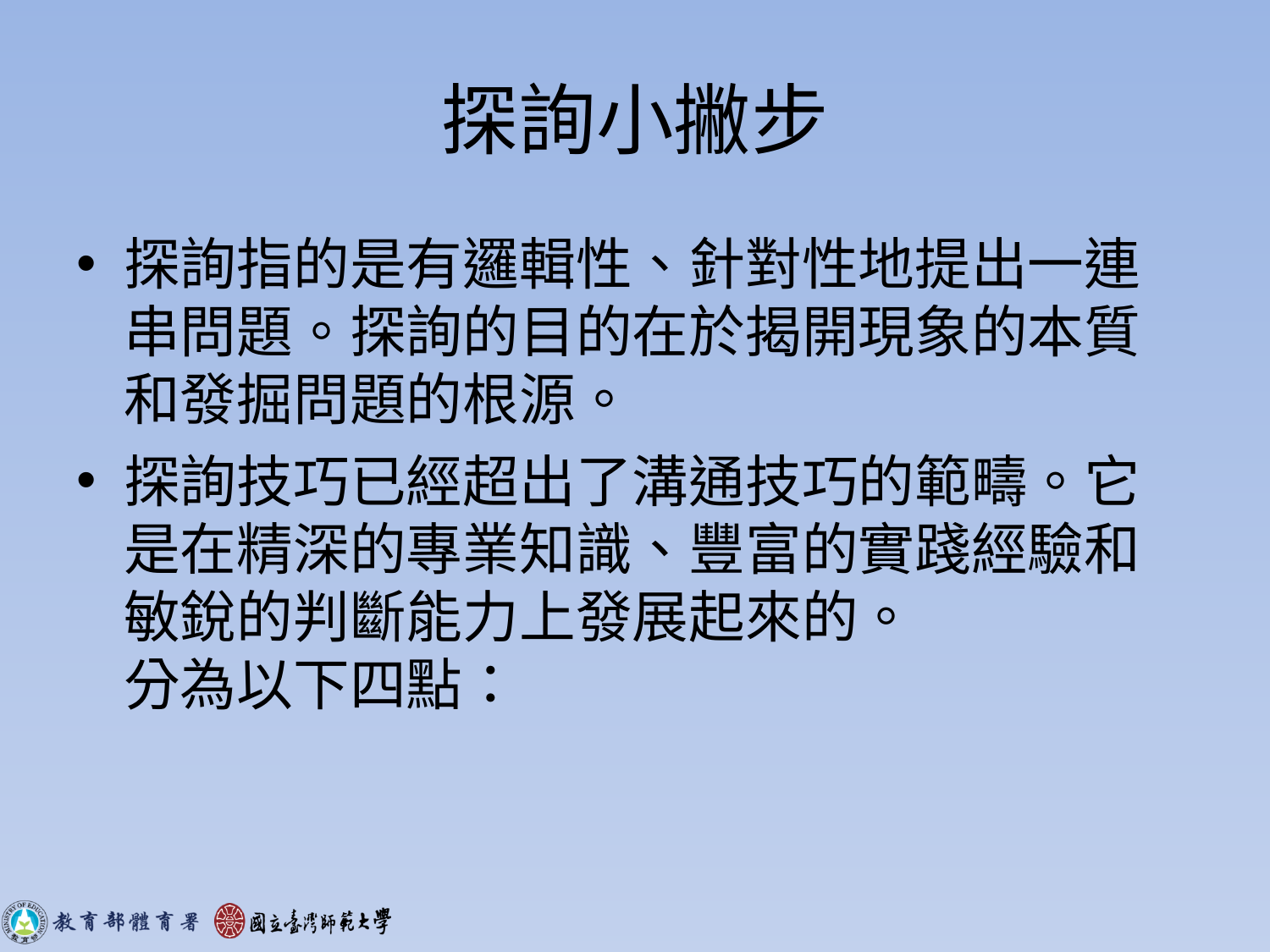

# 探詢小撇步
探詢指的是有邏輯性、針對性地提出一連串問題。探詢的目的在於揭開現象的本質和發掘問題的根源。
探詢技巧已經超出了溝通技巧的範疇。它是在精深的專業知識、豐富的實踐經驗和敏銳的判斷能力上發展起來的。
分為以下四點：